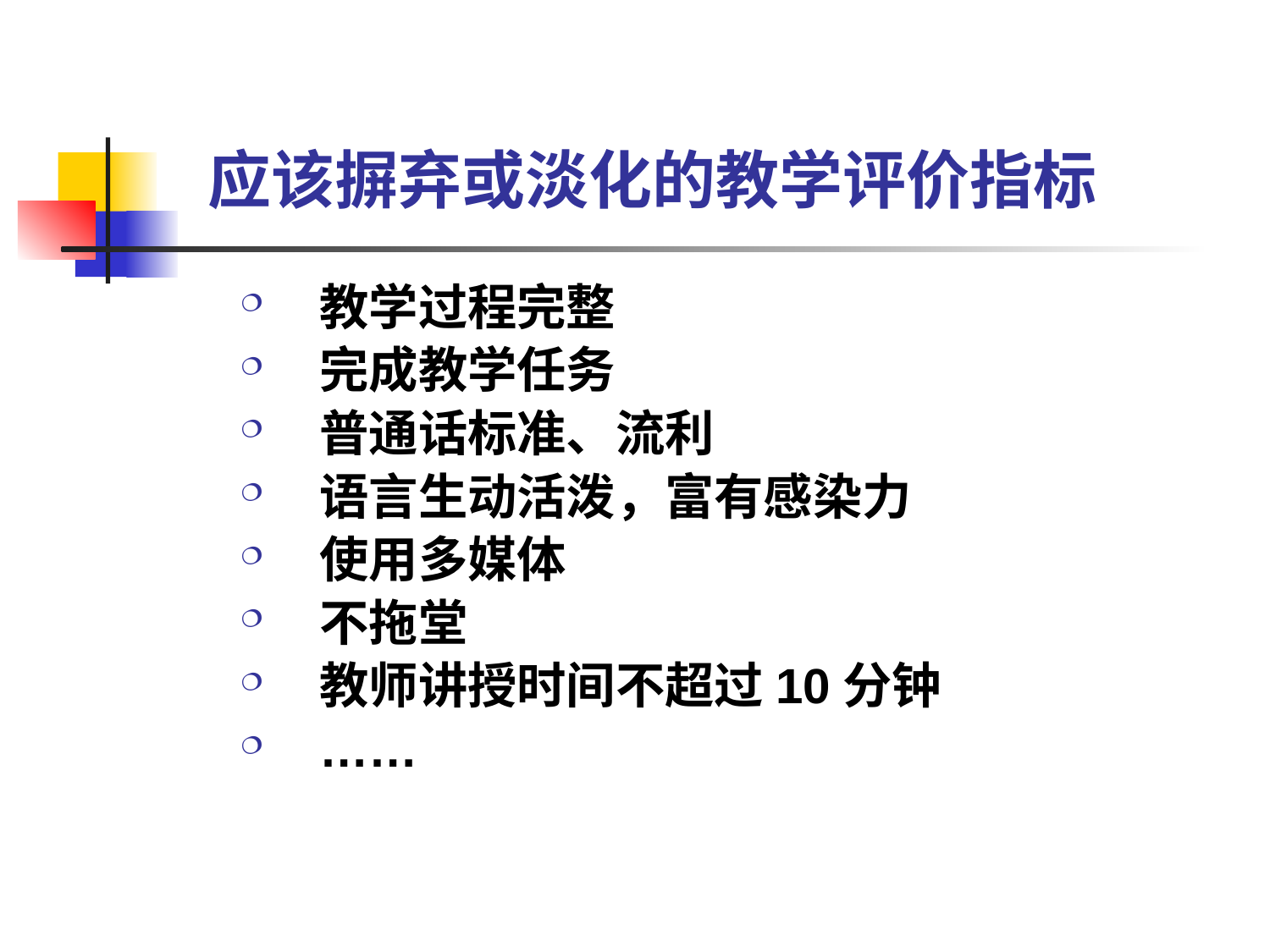

# 应该摒弃或淡化的教学评价指标
教学过程完整
完成教学任务
普通话标准、流利
语言生动活泼，富有感染力
使用多媒体
不拖堂
教师讲授时间不超过10分钟
……